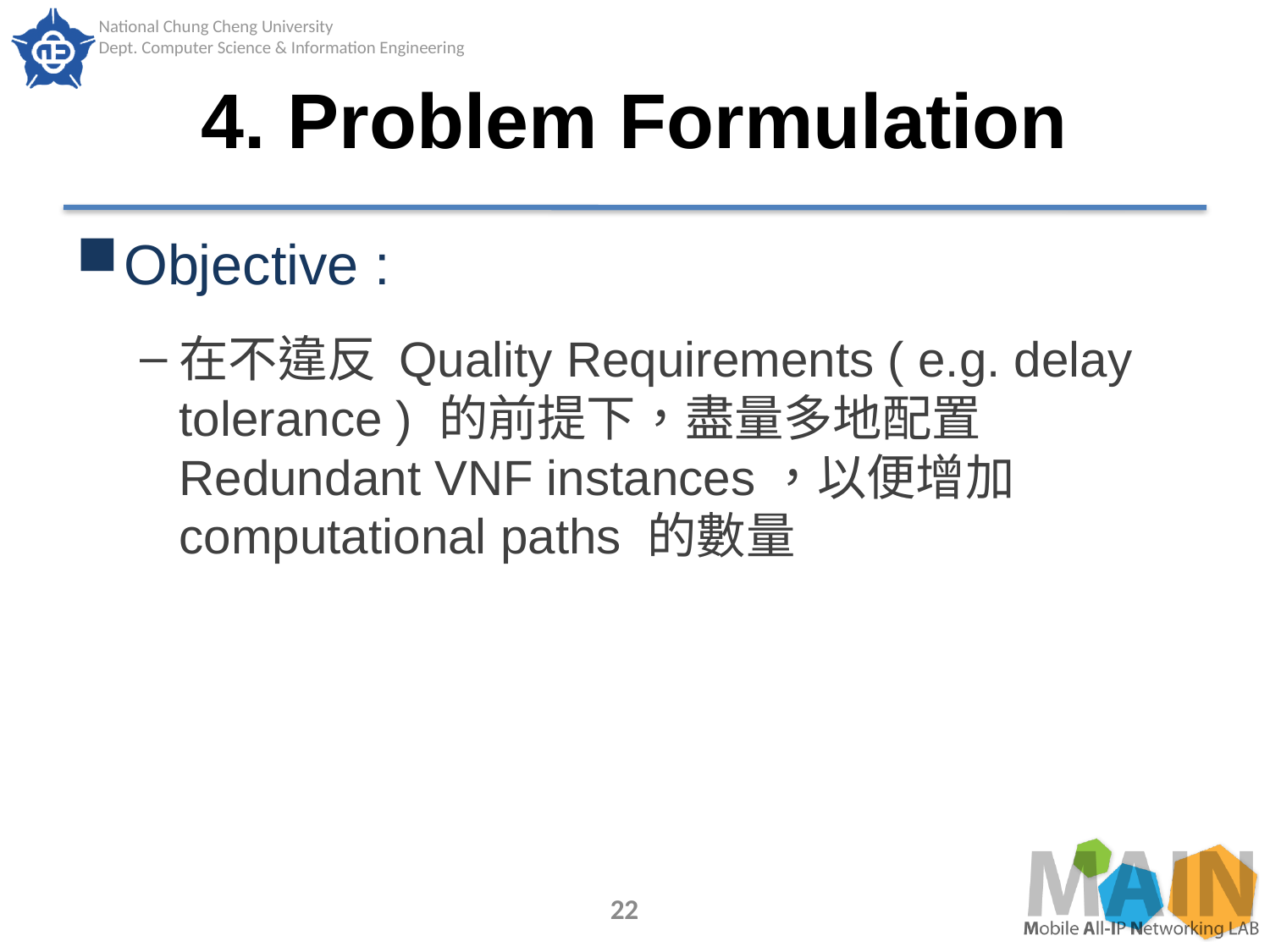

# 4. Problem Formulation
Objective :
在不違反 Quality Requirements ( e.g. delay tolerance ) 的前提下，盡量多地配置 Redundant VNF instances，以便增加 computational paths 的數量

22